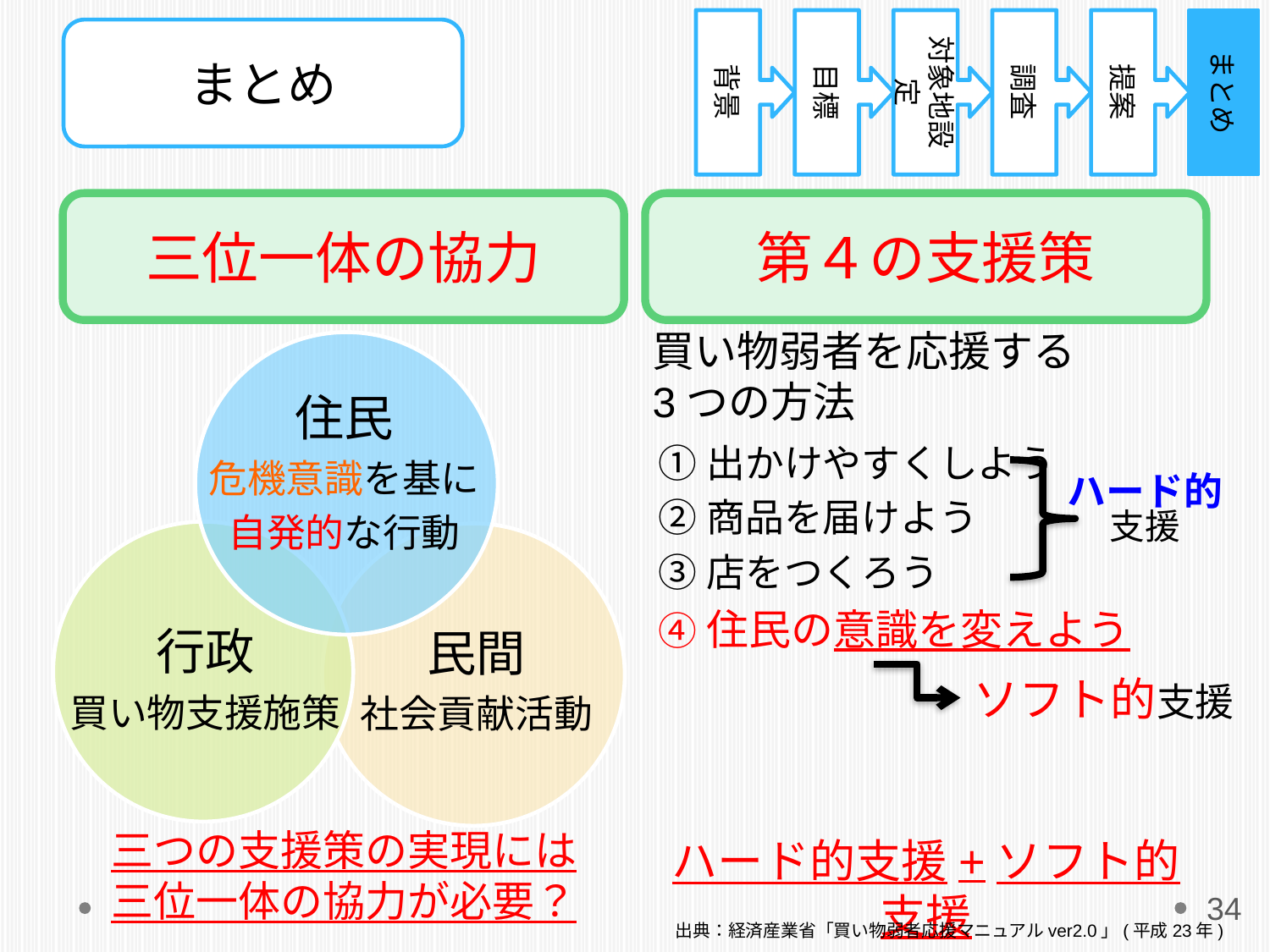

#
背景
目標
対象地設定
調査
提案
まとめ
まとめ

三位一体の協力
第４の支援策
買い物弱者を応援する
3つの方法

住民
危機意識を基に
自発的な行動
①出かけやすくしよう
②商品を届けよう
③店をつくろう
④住民の意識を変えよう

ハード的
支援

行政
買い物支援施策

民間
社会貢献活動
ソフト的支援
三つの支援策の実現には
三位一体の協力が必要？
ハード的支援+ソフト的支援
34
出典：経済産業省「買い物弱者応援マニュアルver2.0」(平成23年)